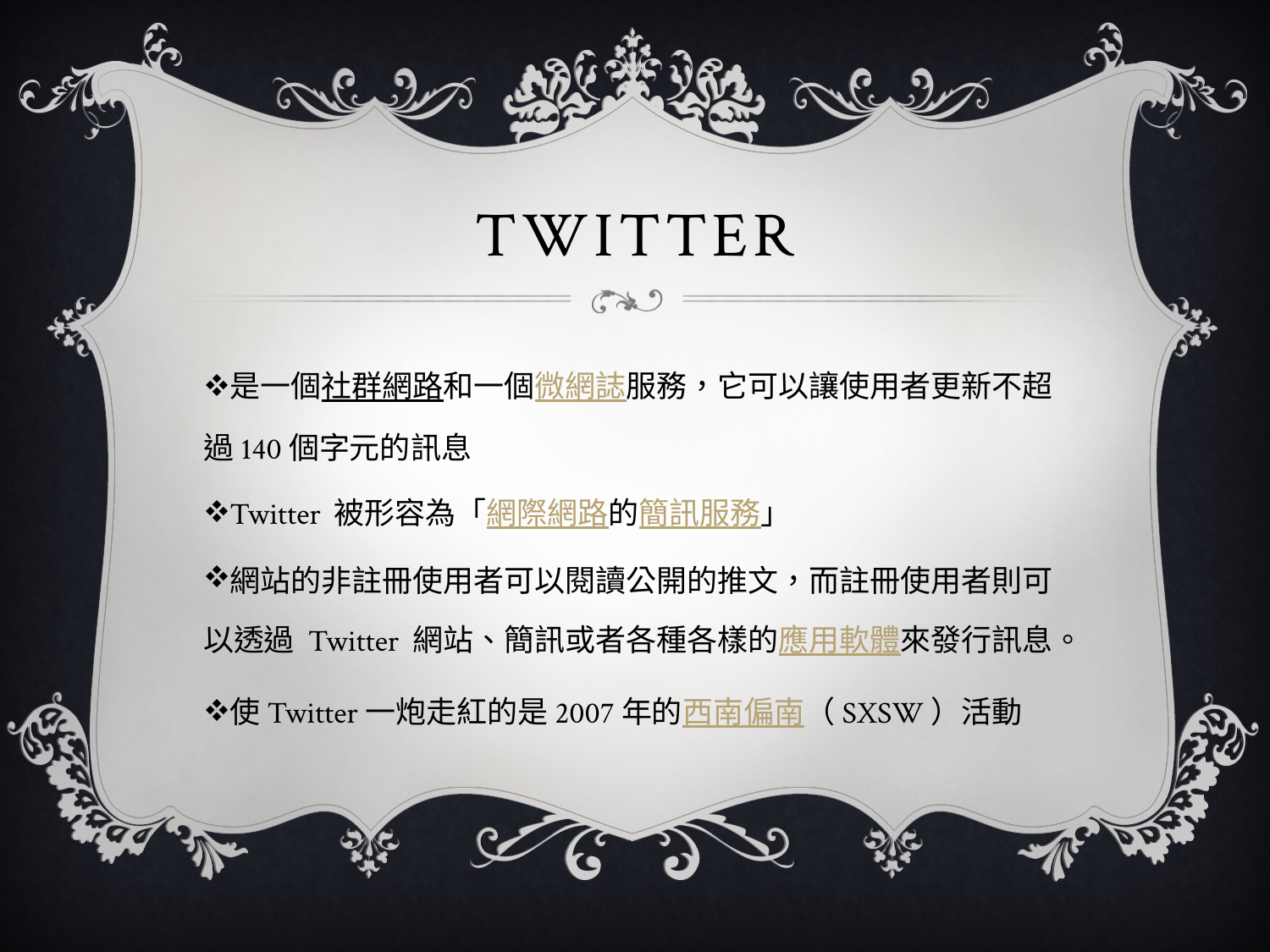

# Twitter
是一個社群網路和一個微網誌服務，它可以讓使用者更新不超過140個字元的訊息
Twitter 被形容為「網際網路的簡訊服務」
網站的非註冊使用者可以閱讀公開的推文，而註冊使用者則可以透過 Twitter 網站、簡訊或者各種各樣的應用軟體來發行訊息。
使Twitter一炮走紅的是2007年的西南偏南（SXSW）活動